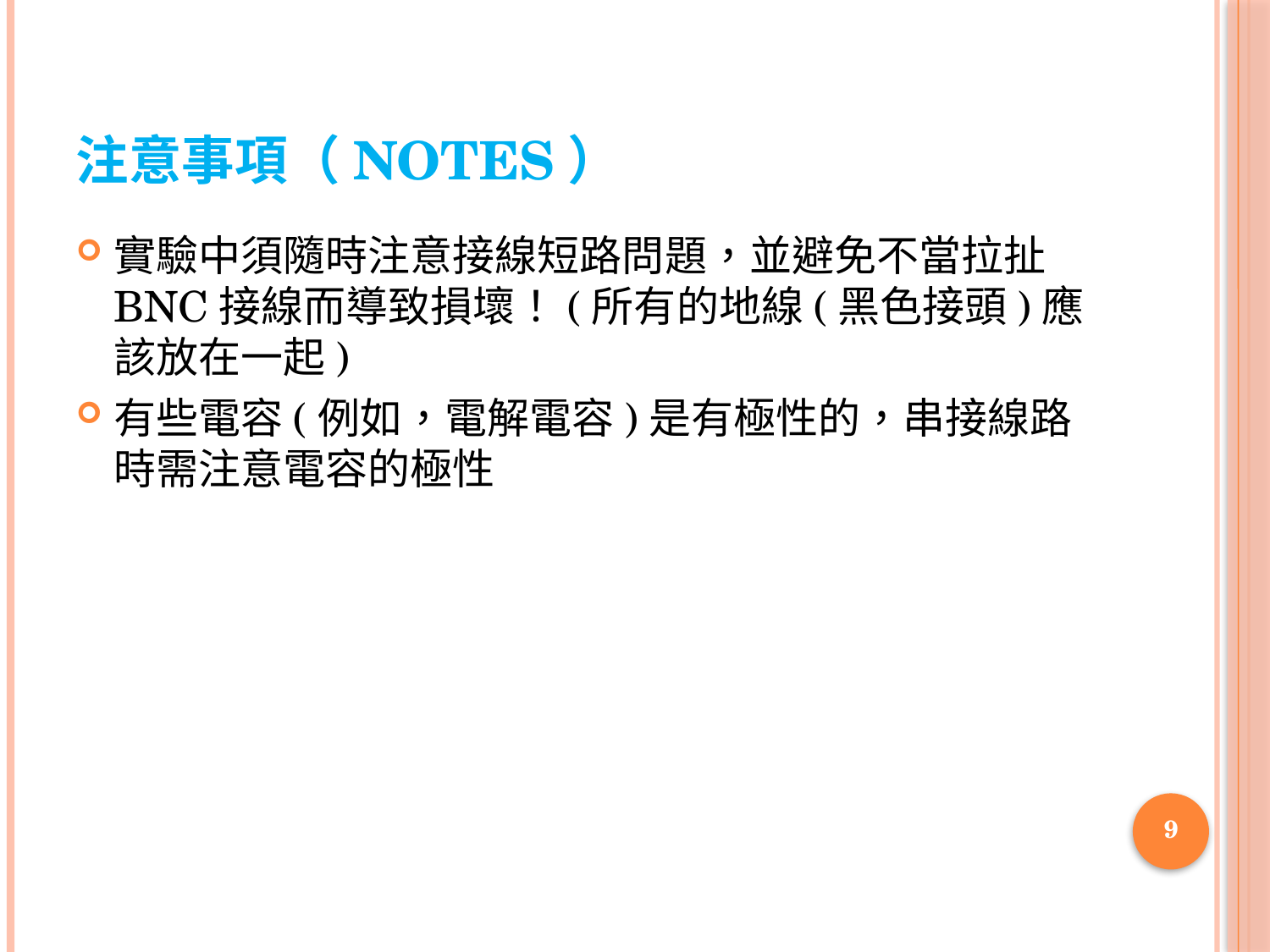

# 注意事項（notes）
實驗中須隨時注意接線短路問題，並避免不當拉扯BNC接線而導致損壞！(所有的地線(黑色接頭)應該放在一起)
有些電容(例如，電解電容)是有極性的，串接線路時需注意電容的極性
9